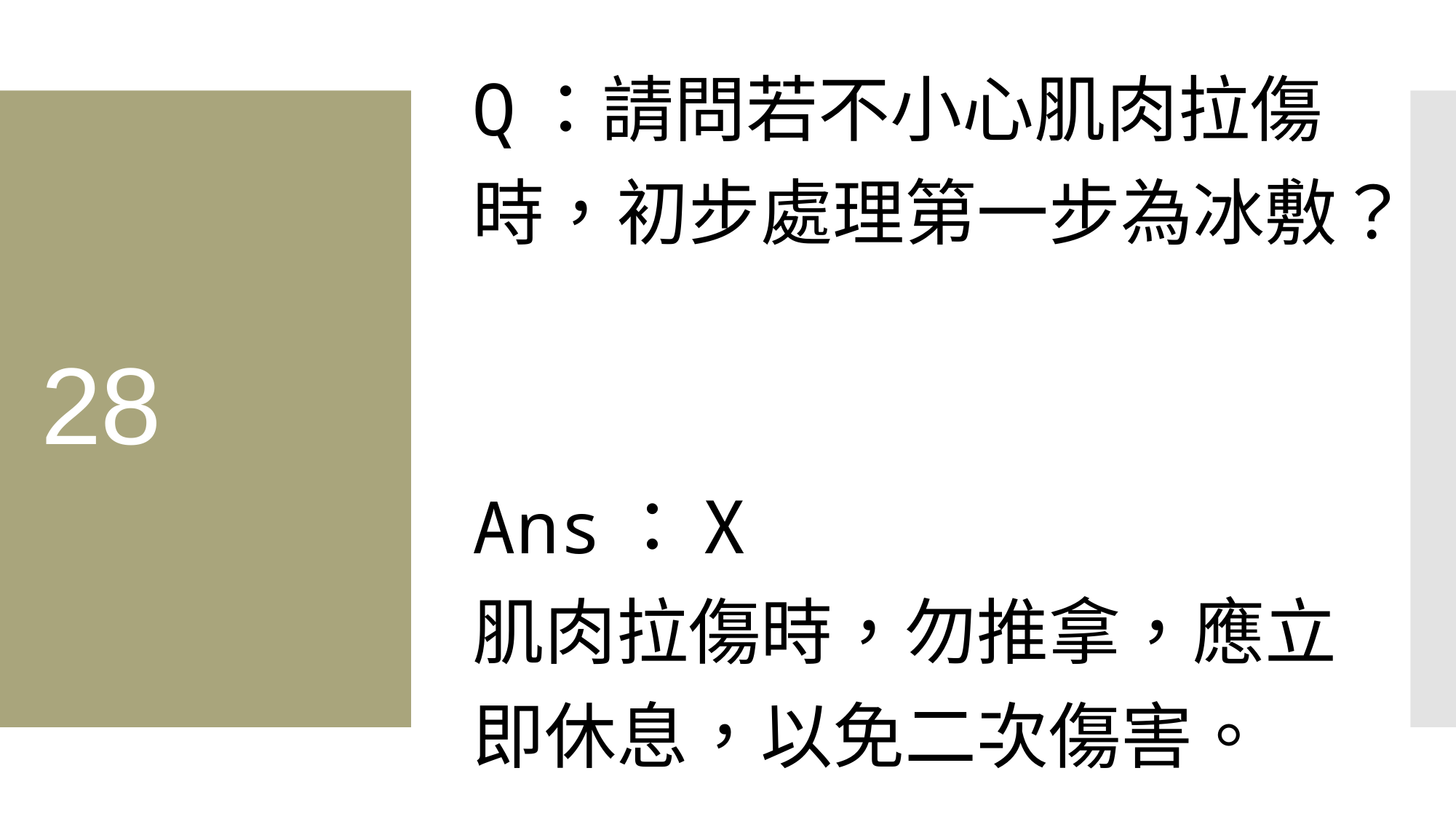

Q：請問若不小心肌肉拉傷時，初步處理第一步為冰敷？

Ans：Ⅹ
肌肉拉傷時，勿推拿，應立即休息，以免二次傷害。
# 28